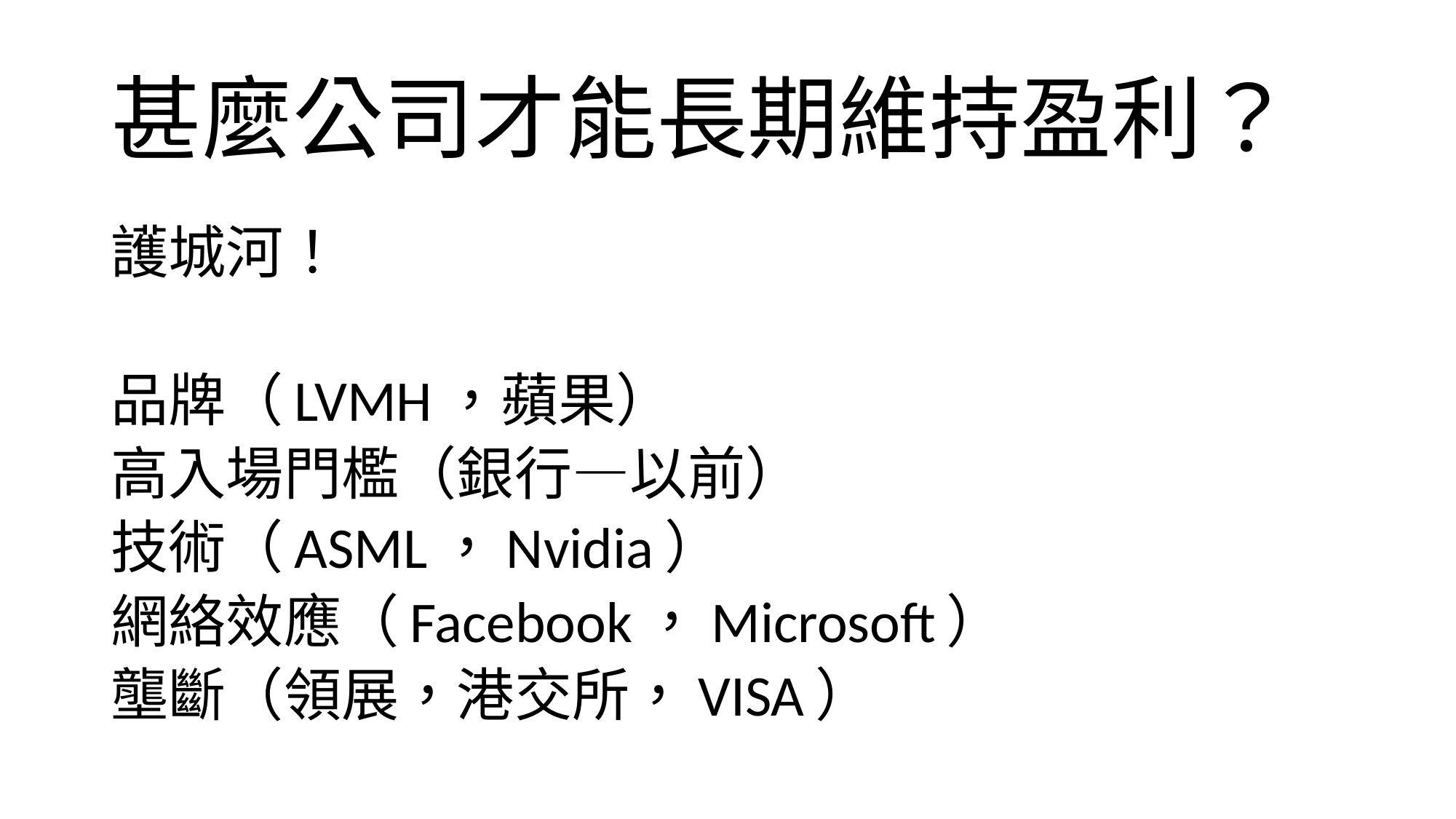

# 甚麼公司才能長期維持盈利？
護城河！

品牌（LVMH，蘋果）
高入場門檻（銀行—以前）
技術（ASML，Nvidia）
網絡效應（Facebook，Microsoft）
壟斷（領展，港交所，VISA）